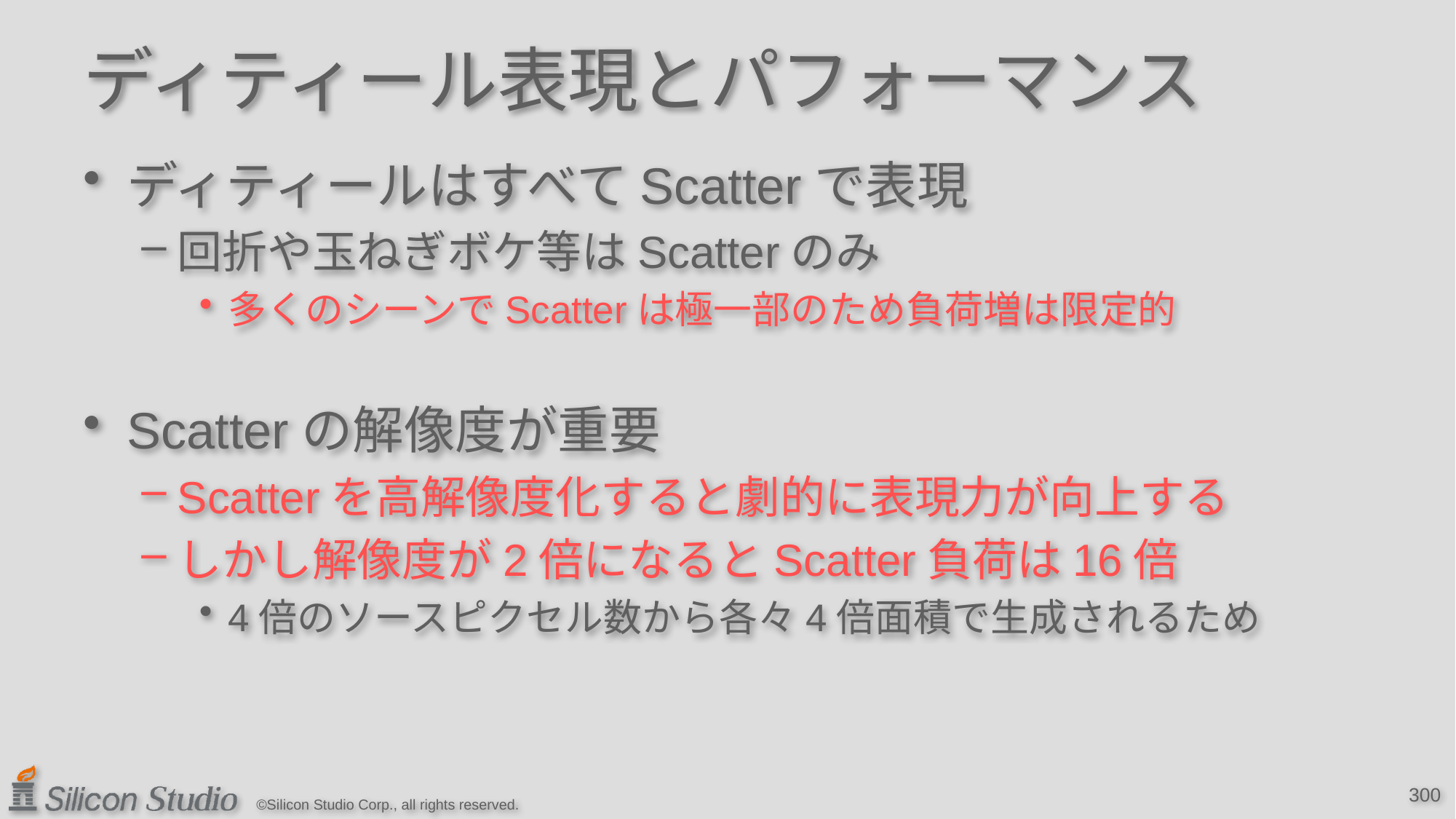

# ディティール表現とパフォーマンス
ディティールはすべてScatterで表現
回折や玉ねぎボケ等はScatterのみ
多くのシーンでScatterは極一部のため負荷増は限定的

Scatterの解像度が重要
Scatterを高解像度化すると劇的に表現力が向上する
しかし解像度が2倍になるとScatter負荷は16倍
4倍のソースピクセル数から各々4倍面積で生成されるため